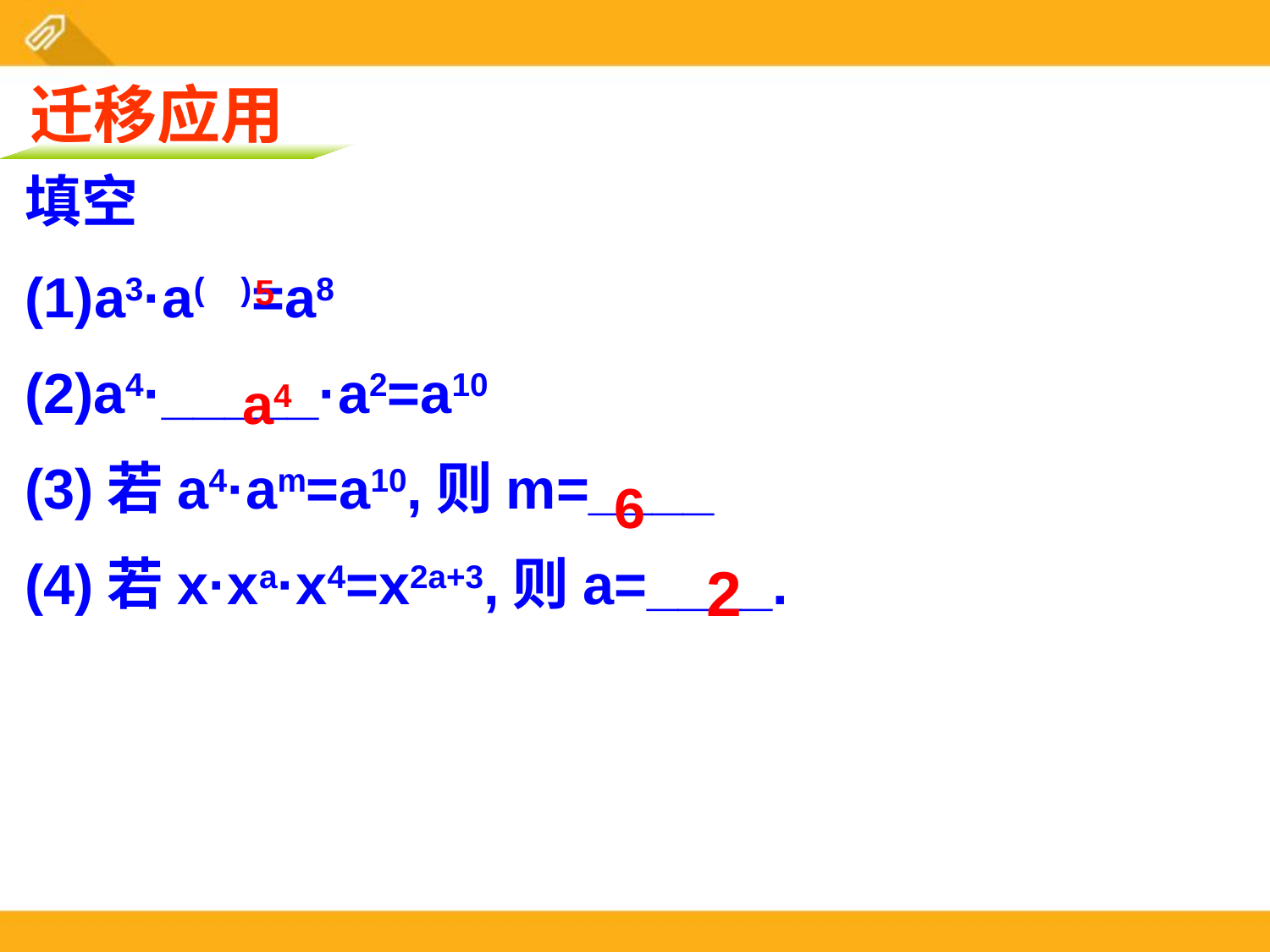

迁移应用

填空
a3·a(    )=a8
(2)a4·_____·a2=a10
(3)若a4·am=a10,则m=____
(4)若x·xa·x4=x2a+3,则a=____.

5
a4
6
2